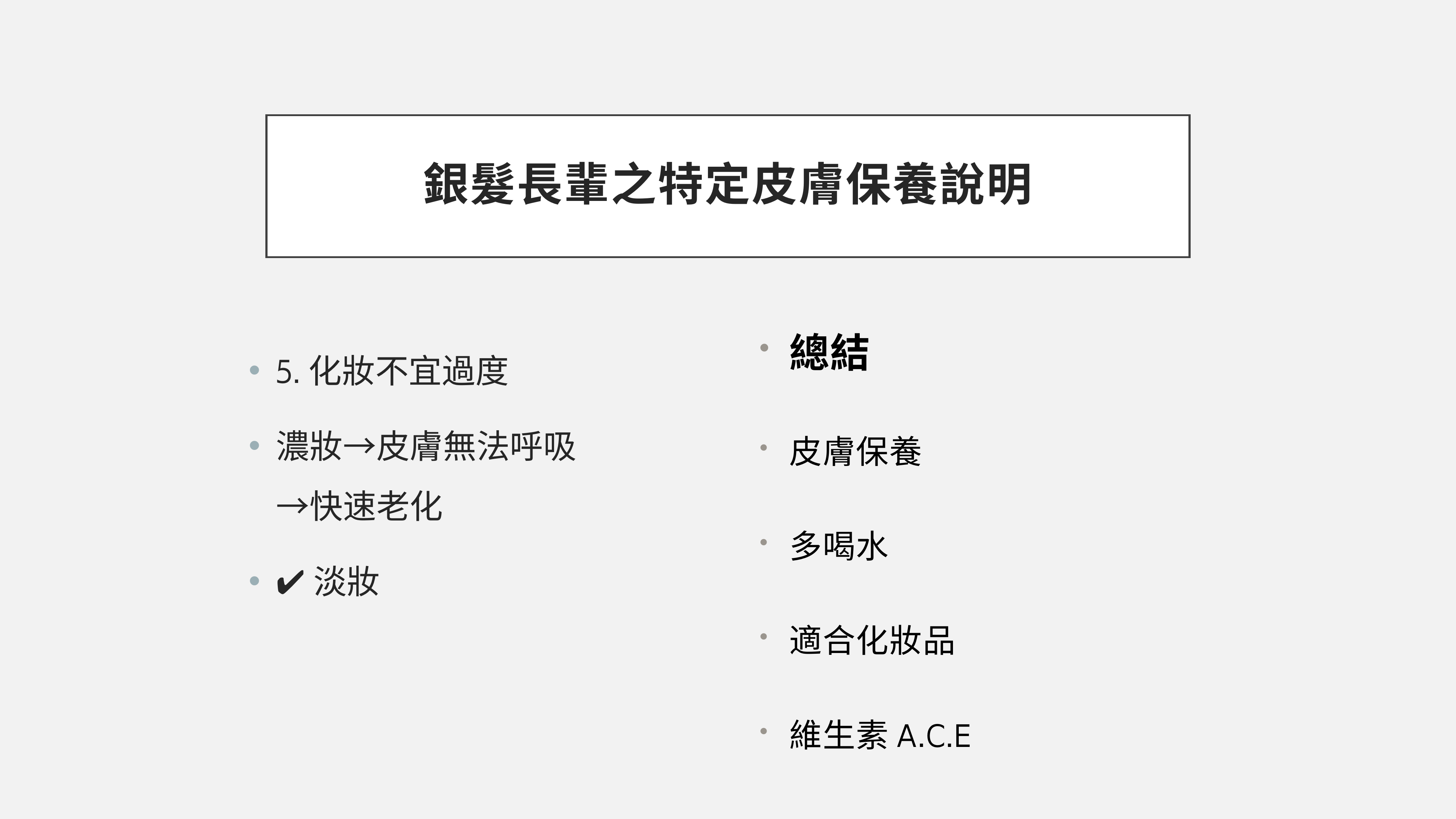

# 銀髮長輩之特定皮膚保養說明
總結
皮膚保養
多喝水
適合化妝品
維生素A.C.E
5.化妝不宜過度
濃妝→皮膚無法呼吸→快速老化
✔️淡妝